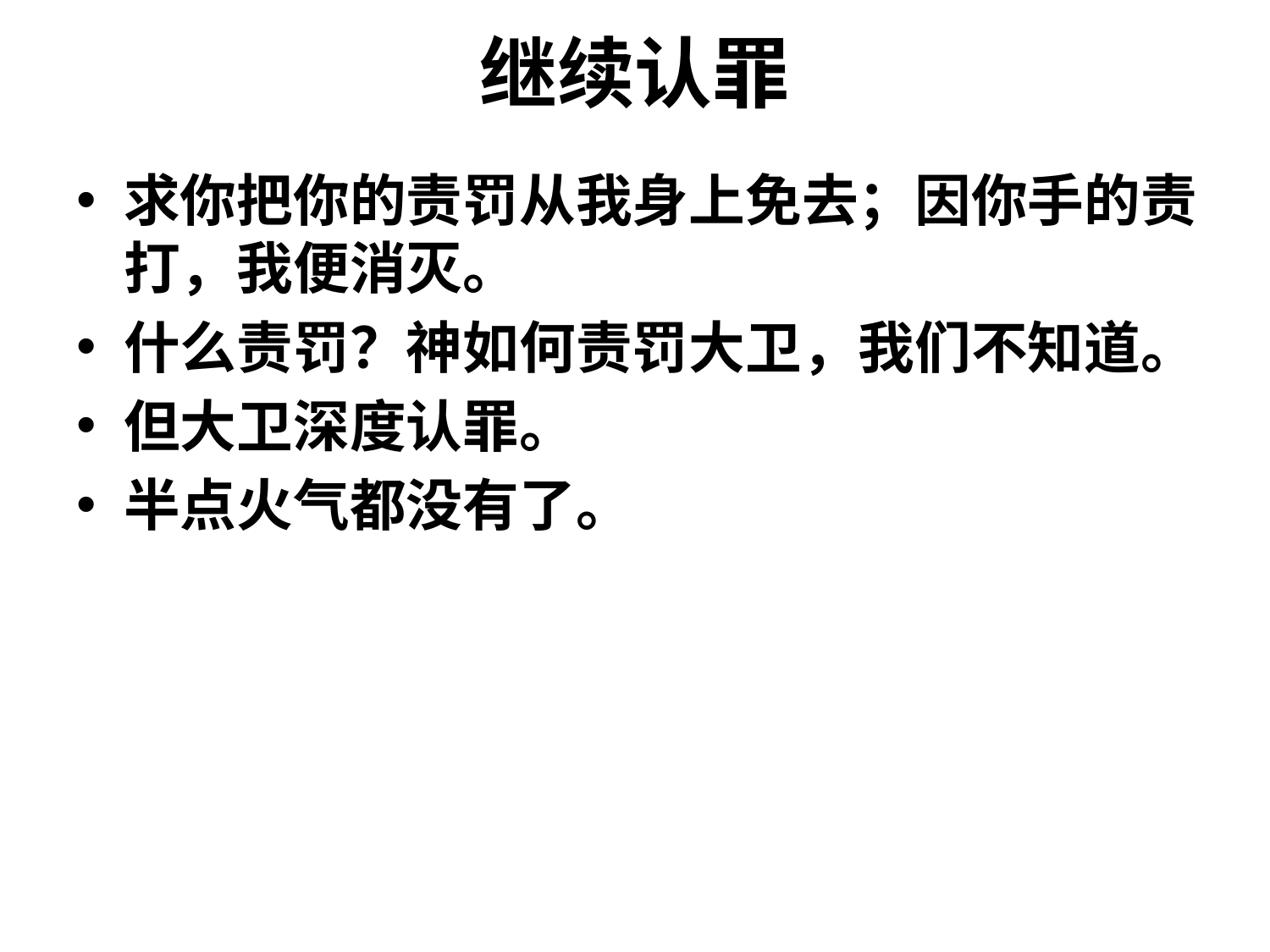

# 继续认罪
求你把你的责罚从我身上免去；因你手的责打，我便消灭。
什么责罚？神如何责罚大卫，我们不知道。
但大卫深度认罪。
半点火气都没有了。